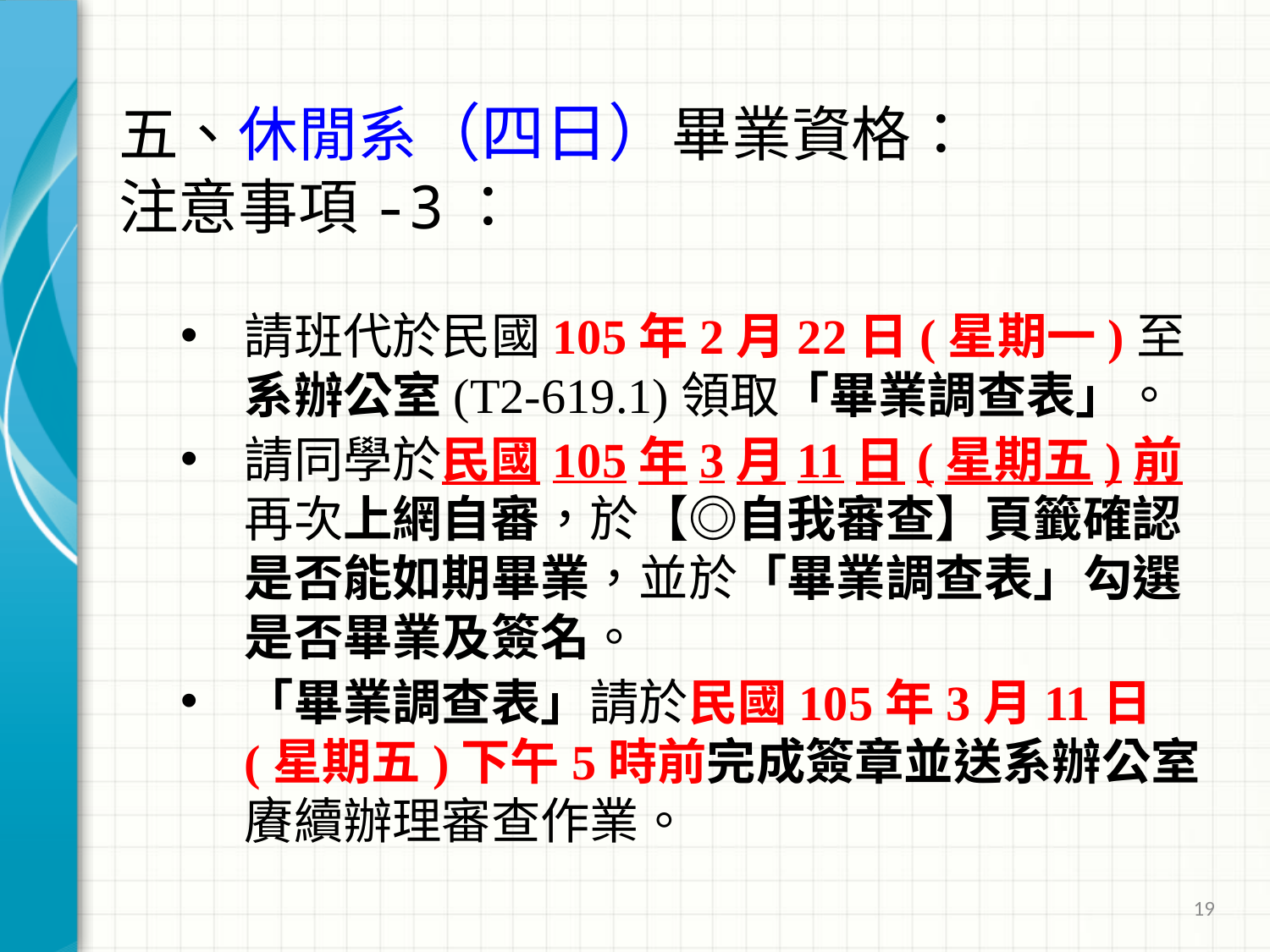

# 五、休閒系（四日）畢業資格： 注意事項-3：

請班代於民國105年2月22日(星期一)至系辦公室(T2-619.1)領取「畢業調查表」。
請同學於民國105年3月11日(星期五)前再次上網自審，於【◎自我審查】頁籤確認是否能如期畢業，並於「畢業調查表」勾選是否畢業及簽名。
「畢業調查表」請於民國105年3月11日(星期五)下午5時前完成簽章並送系辦公室賡續辦理審查作業。

19